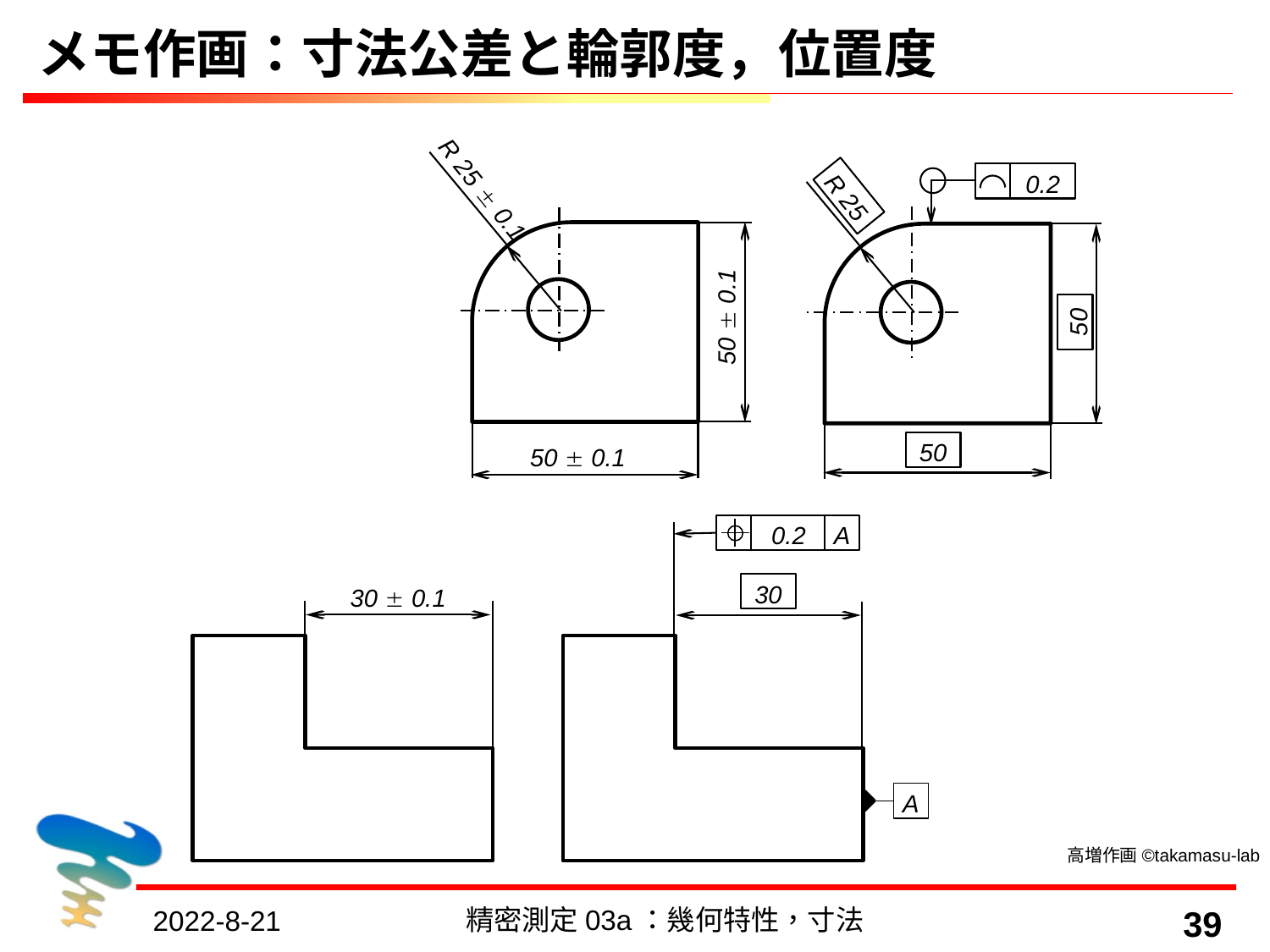

# メモ作画：寸法公差と輪郭度，位置度
R 25 ± 0.1

50 ± 0.1
50 ± 0.1

0.2

R 25

50
50

0.2
A

30

A

30 ± 0.1

高増作画©takamasu-lab
精密測定03a：幾何特性，寸法
39
2022-8-21